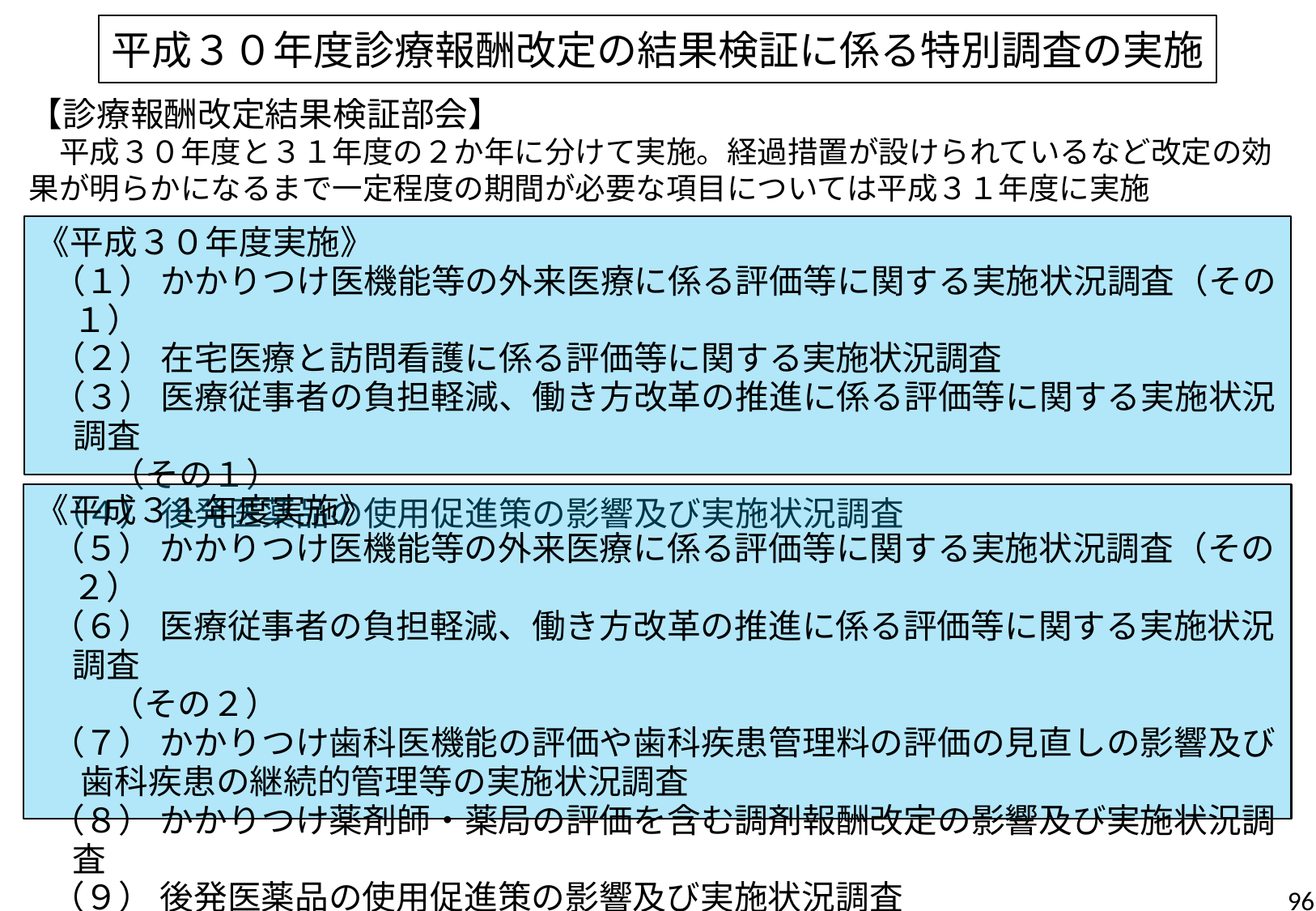

平成３０年度診療報酬改定の結果検証に係る特別調査の実施
【診療報酬改定結果検証部会】
　平成３０年度と３１年度の２か年に分けて実施。経過措置が設けられているなど改定の効果が明らかになるまで一定程度の期間が必要な項目については平成３１年度に実施
《平成３０年度実施》
 （１） かかりつけ医機能等の外来医療に係る評価等に関する実施状況調査（その１）
 （２） 在宅医療と訪問看護に係る評価等に関する実施状況調査
 （３） 医療従事者の負担軽減、働き方改革の推進に係る評価等に関する実施状況調査
　　 （その１）
 （４） 後発医薬品の使用促進策の影響及び実施状況調査
《平成３１年度実施》
 （５） かかりつけ医機能等の外来医療に係る評価等に関する実施状況調査（その２）
 （６） 医療従事者の負担軽減、働き方改革の推進に係る評価等に関する実施状況調査
　　 （その２）
 （７） かかりつけ歯科医機能の評価や歯科疾患管理料の評価の見直しの影響及び
     歯科疾患の継続的管理等の実施状況調査
 （８） かかりつけ薬剤師・薬局の評価を含む調剤報酬改定の影響及び実施状況調査
 （９） 後発医薬品の使用促進策の影響及び実施状況調査
96